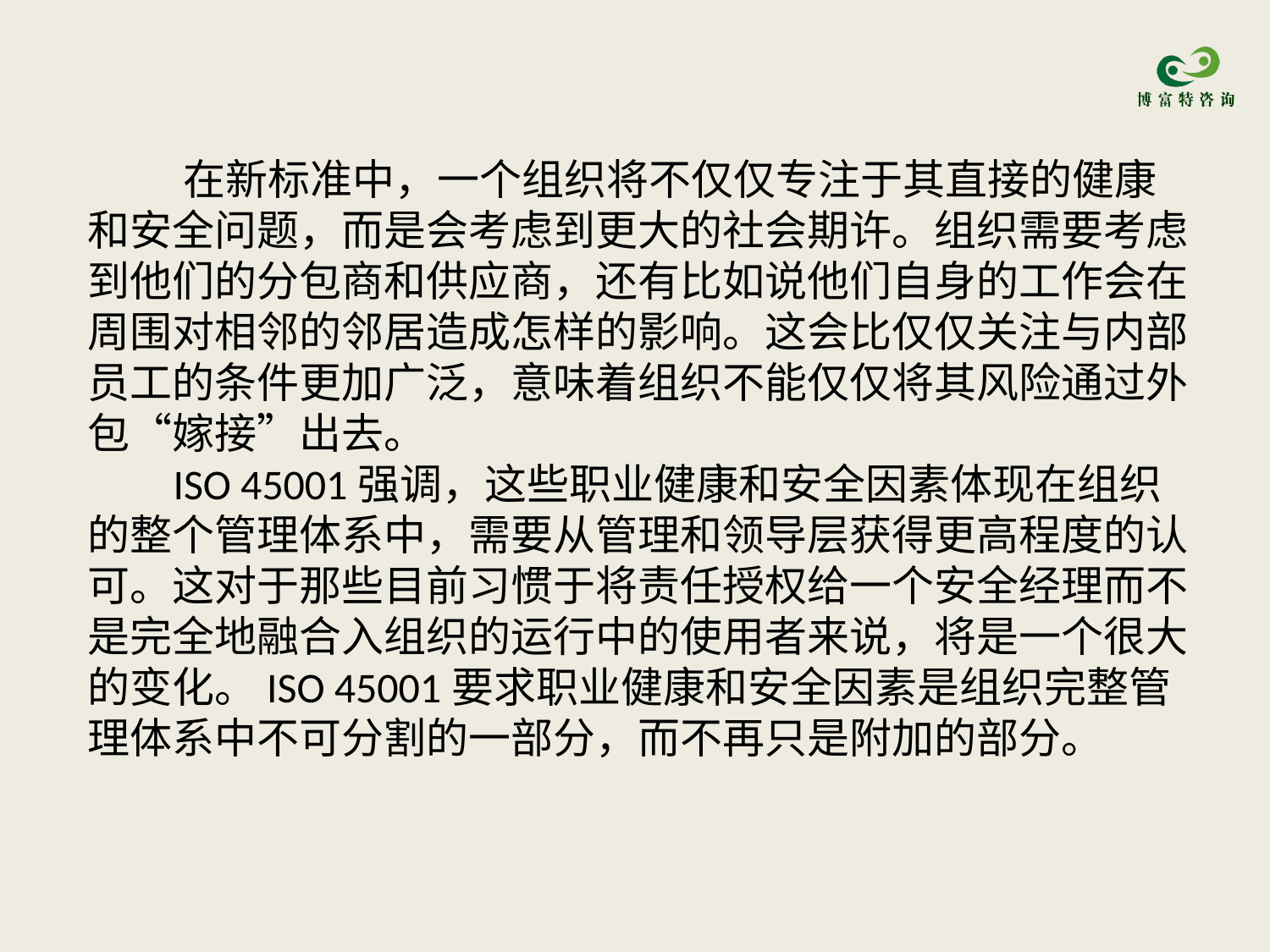

在新标准中，一个组织将不仅仅专注于其直接的健康和安全问题，而是会考虑到更大的社会期许。组织需要考虑到他们的分包商和供应商，还有比如说他们自身的工作会在周围对相邻的邻居造成怎样的影响。这会比仅仅关注与内部员工的条件更加广泛，意味着组织不能仅仅将其风险通过外包“嫁接”出去。
         ISO 45001强调，这些职业健康和安全因素体现在组织的整个管理体系中，需要从管理和领导层获得更高程度的认可。这对于那些目前习惯于将责任授权给一个安全经理而不是完全地融合入组织的运行中的使用者来说，将是一个很大的变化。ISO 45001要求职业健康和安全因素是组织完整管理体系中不可分割的一部分，而不再只是附加的部分。